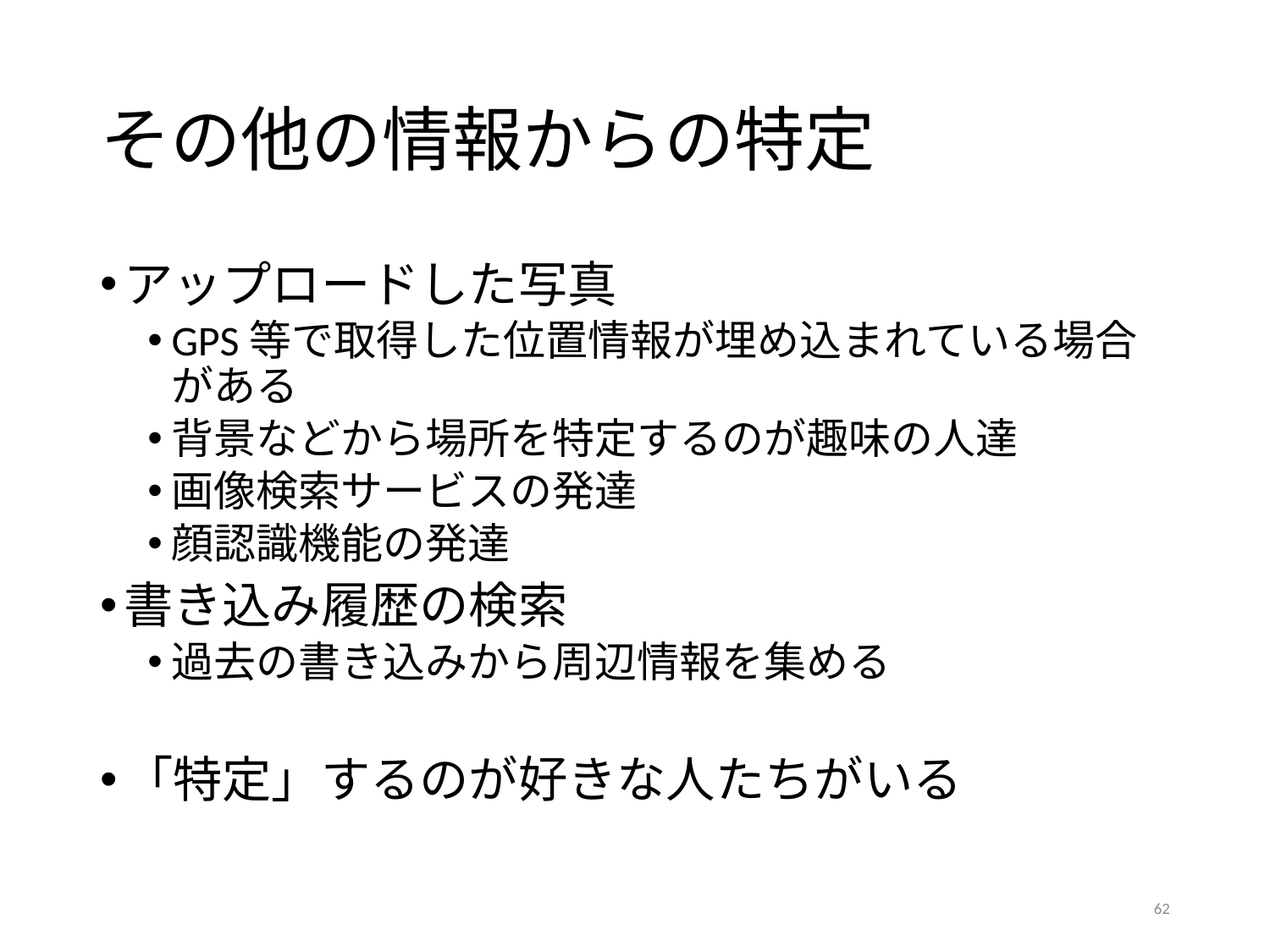

# その他の情報からの特定
アップロードした写真
GPS等で取得した位置情報が埋め込まれている場合がある
背景などから場所を特定するのが趣味の人達
画像検索サービスの発達
顔認識機能の発達
書き込み履歴の検索
過去の書き込みから周辺情報を集める

「特定」するのが好きな人たちがいる

62